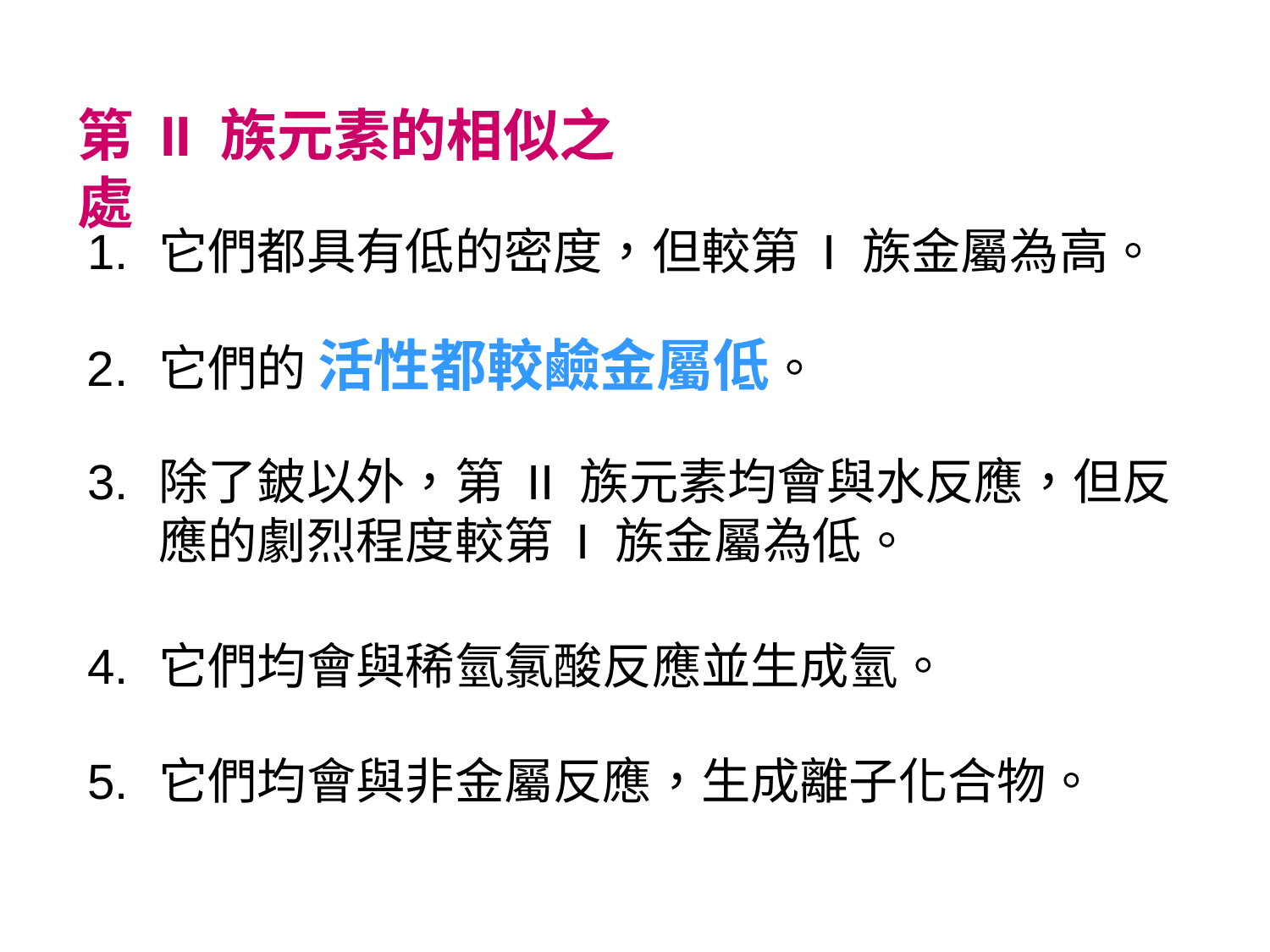

第 II 族元素的相似之處
它們都具有低的密度，但較第 I 族金屬為高。
它們的 活性都較鹼金屬低。
除了鈹以外，第 II 族元素均會與水反應，但反應的劇烈程度較第 I 族金屬為低。
它們均會與稀氫氯酸反應並生成氫。
它們均會與非金屬反應，生成離子化合物。